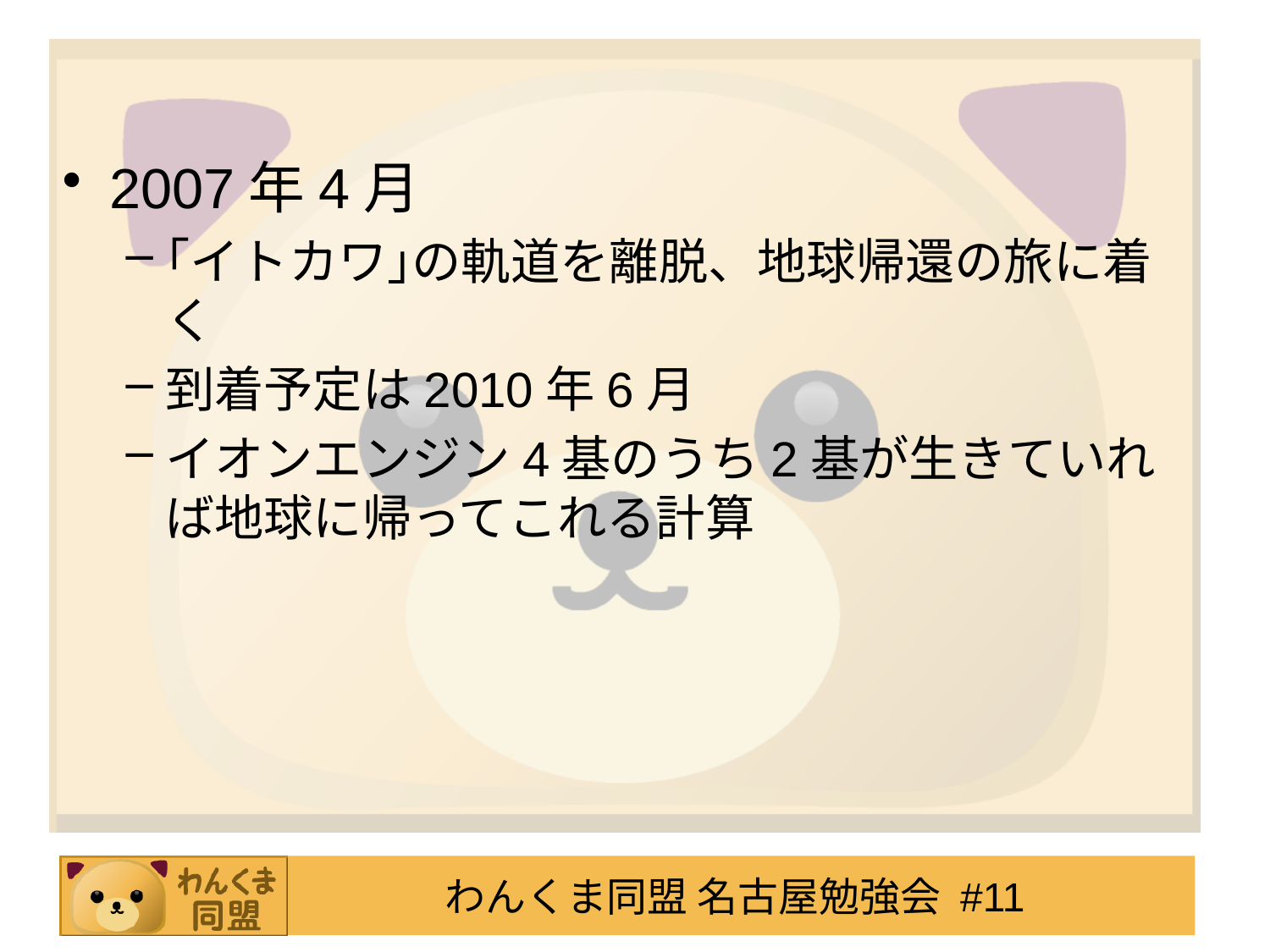

#
2007年4月
｢イトカワ｣の軌道を離脱、地球帰還の旅に着く
到着予定は2010年6月
イオンエンジン4基のうち2基が生きていれば地球に帰ってこれる計算